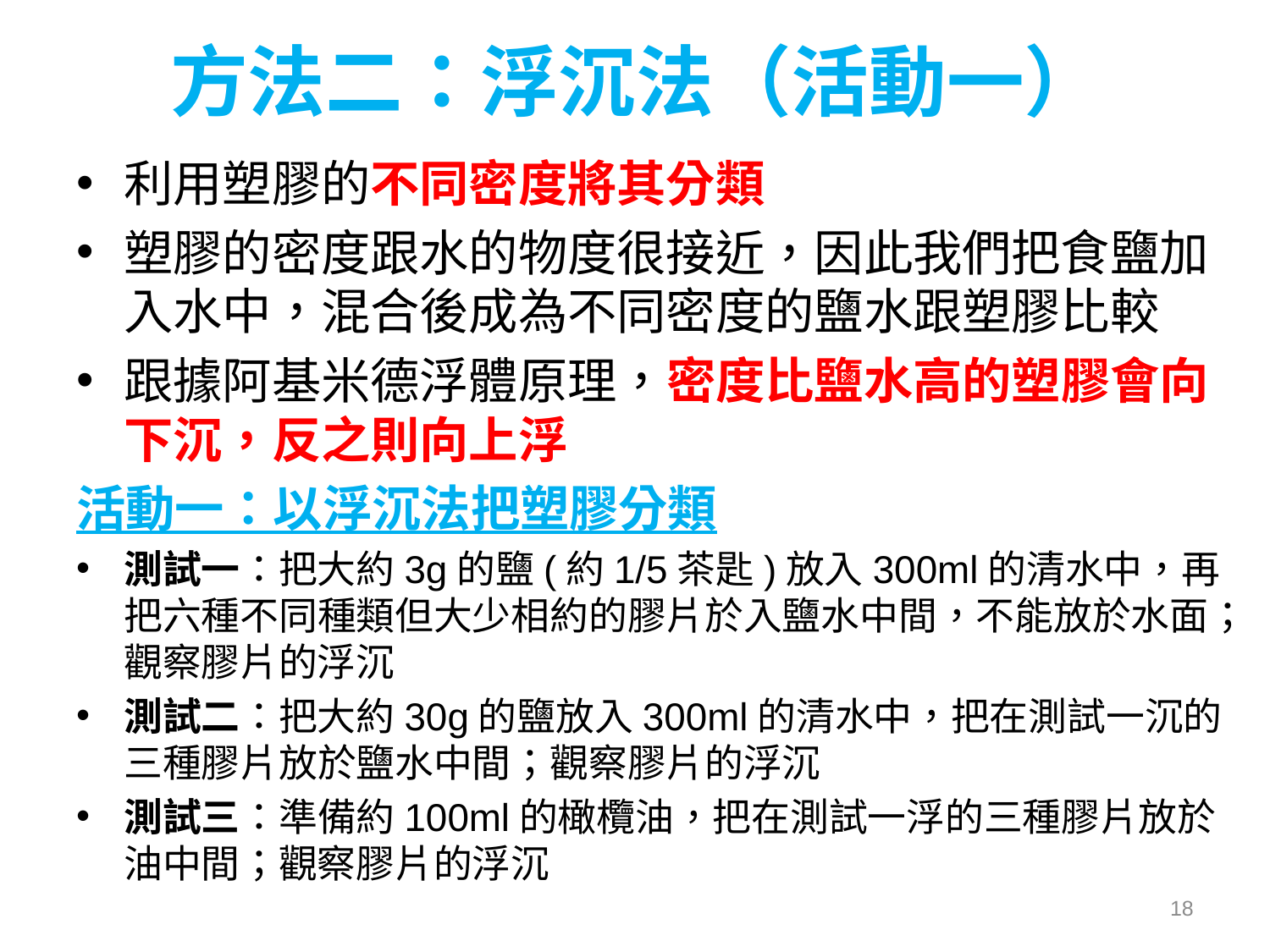

# 方法二：浮沉法（活動一）
利用塑膠的不同密度將其分類
塑膠的密度跟水的物度很接近，因此我們把食鹽加入水中，混合後成為不同密度的鹽水跟塑膠比較
跟據阿基米德浮體原理，密度比鹽水高的塑膠會向下沉，反之則向上浮
活動一：以浮沉法把塑膠分類
測試一：把大約3g的鹽(約1/5茶匙)放入300ml的清水中，再把六種不同種類但大少相約的膠片於入鹽水中間，不能放於水面；觀察膠片的浮沉
測試二：把大約30g的鹽放入300ml的清水中，把在測試一沉的三種膠片放於鹽水中間；觀察膠片的浮沉
測試三：準備約100ml的橄欖油，把在測試一浮的三種膠片放於油中間；觀察膠片的浮沉
18